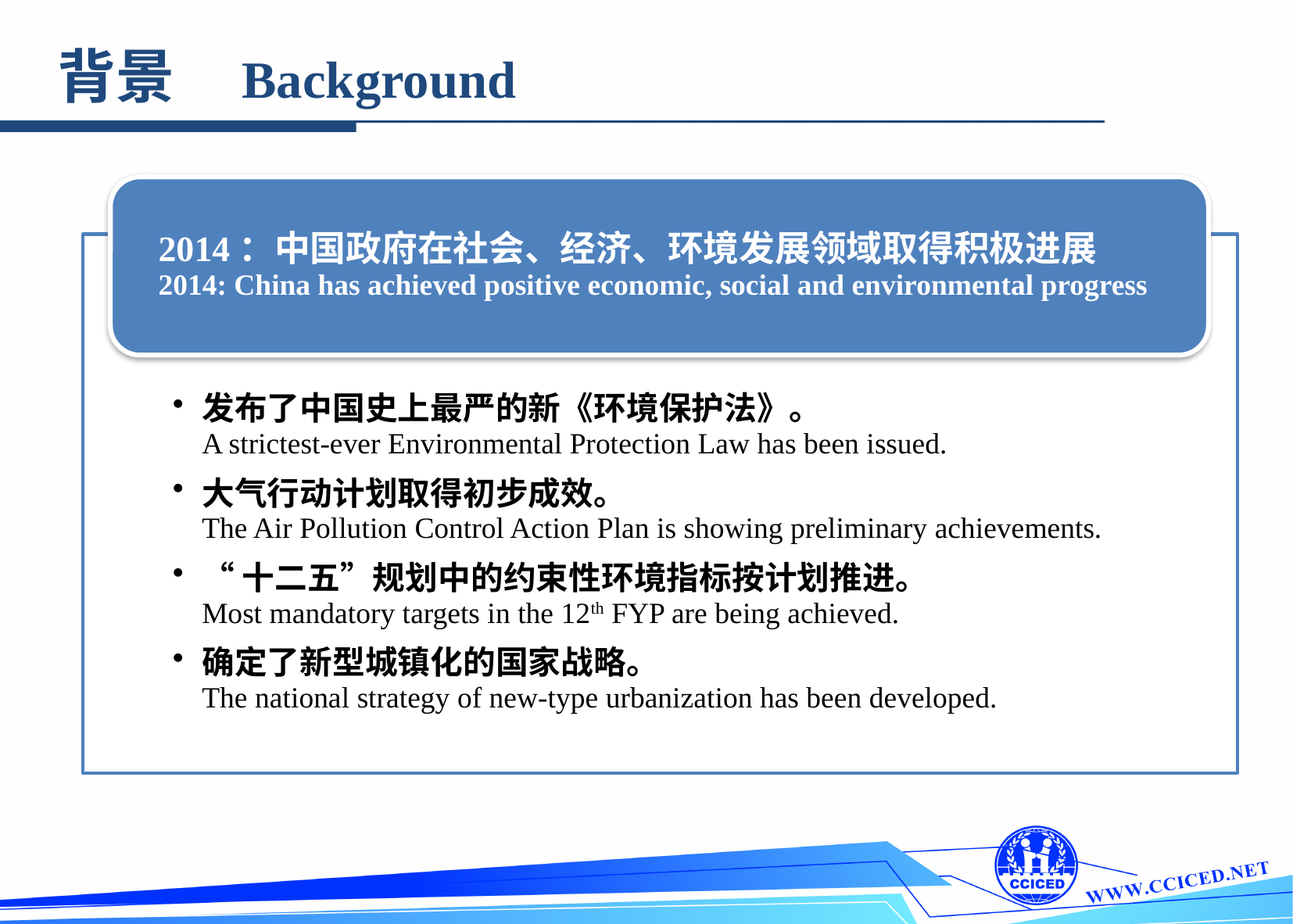

背景    Background
发布了中国史上最严的新《环境保护法》。
A strictest-ever Environmental Protection Law has been issued.
大气行动计划取得初步成效。
The Air Pollution Control Action Plan is showing preliminary achievements.
“十二五”规划中的约束性环境指标按计划推进。
Most mandatory targets in the 12th FYP are being achieved.
确定了新型城镇化的国家战略。
The national strategy of new-type urbanization has been developed.

2014：中国政府在社会、经济、环境发展领域取得积极进展
2014: China has achieved positive economic, social and environmental progress